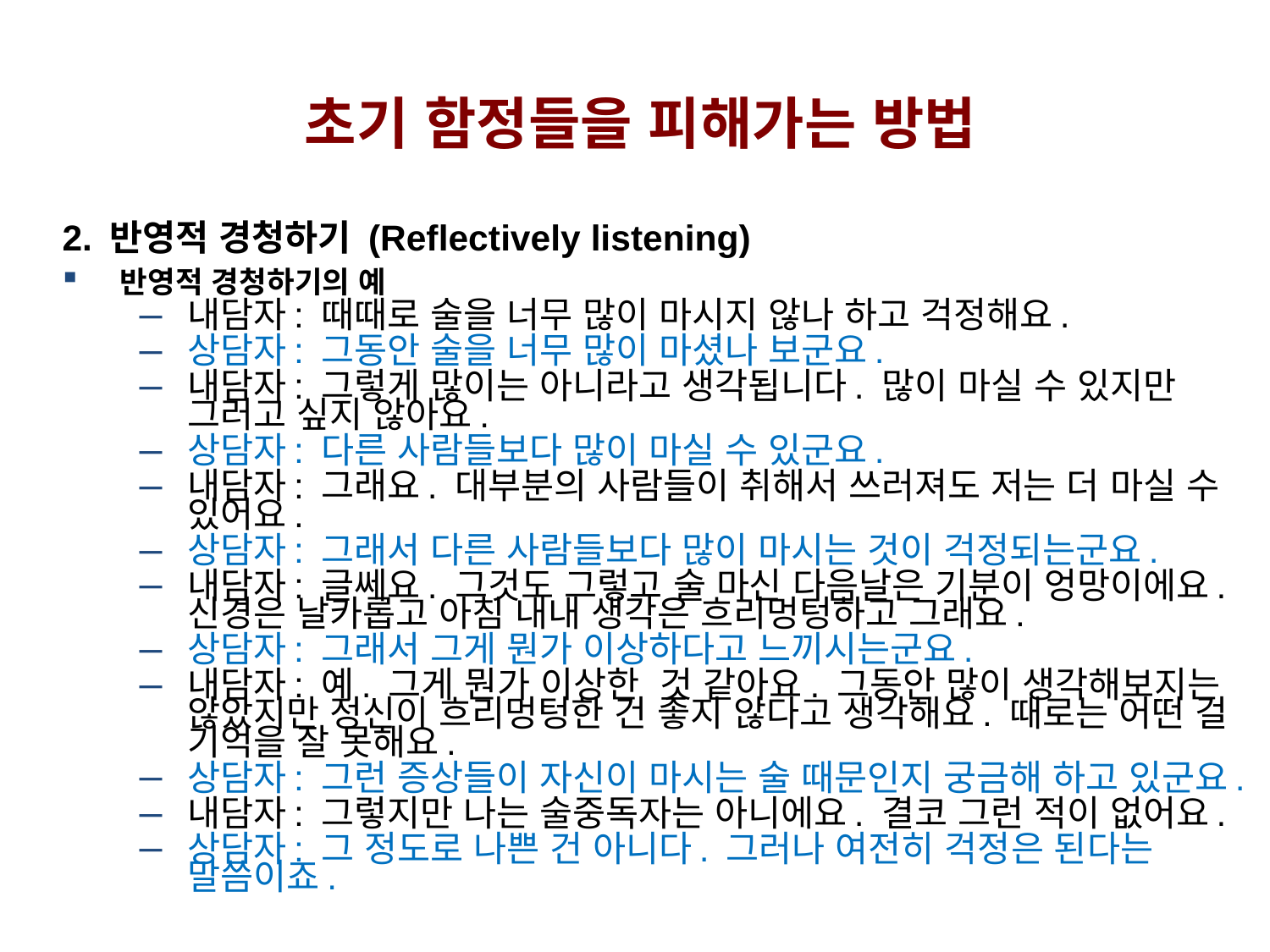

초기 함정들을 피해가는 방법
2. 반영적 경청하기 (Reflectively listening)
반영적 경청하기의 예
내담자: 때때로 술을 너무 많이 마시지 않나 하고 걱정해요.
상담자: 그동안 술을 너무 많이 마셨나 보군요.
내담자: 그렇게 많이는 아니라고 생각됩니다. 많이 마실 수 있지만 그러고 싶지 않아요.
상담자: 다른 사람들보다 많이 마실 수 있군요.
내담자: 그래요. 대부분의 사람들이 취해서 쓰러져도 저는 더 마실 수 있어요.
상담자: 그래서 다른 사람들보다 많이 마시는 것이 걱정되는군요.
내담자: 글쎄요. 그것도 그렇고 술 마신 다음날은 기분이 엉망이에요. 신경은 날카롭고 아침 내내 생각은 흐리멍텅하고 그래요.
상담자: 그래서 그게 뭔가 이상하다고 느끼시는군요.
내담자: 예. 그게 뭔가 이상한  것 같아요. 그동안 많이 생각해보지는 않았지만 정신이 흐리멍텅한 건 좋지 않다고 생각해요. 때로는 어떤 걸 기억을 잘 못해요.
상담자: 그런 증상들이 자신이 마시는 술 때문인지 궁금해 하고 있군요.
내담자: 그렇지만 나는 술중독자는 아니에요. 결코 그런 적이 없어요.
상담자: 그 정도로 나쁜 건 아니다. 그러나 여전히 걱정은 된다는 말씀이죠.